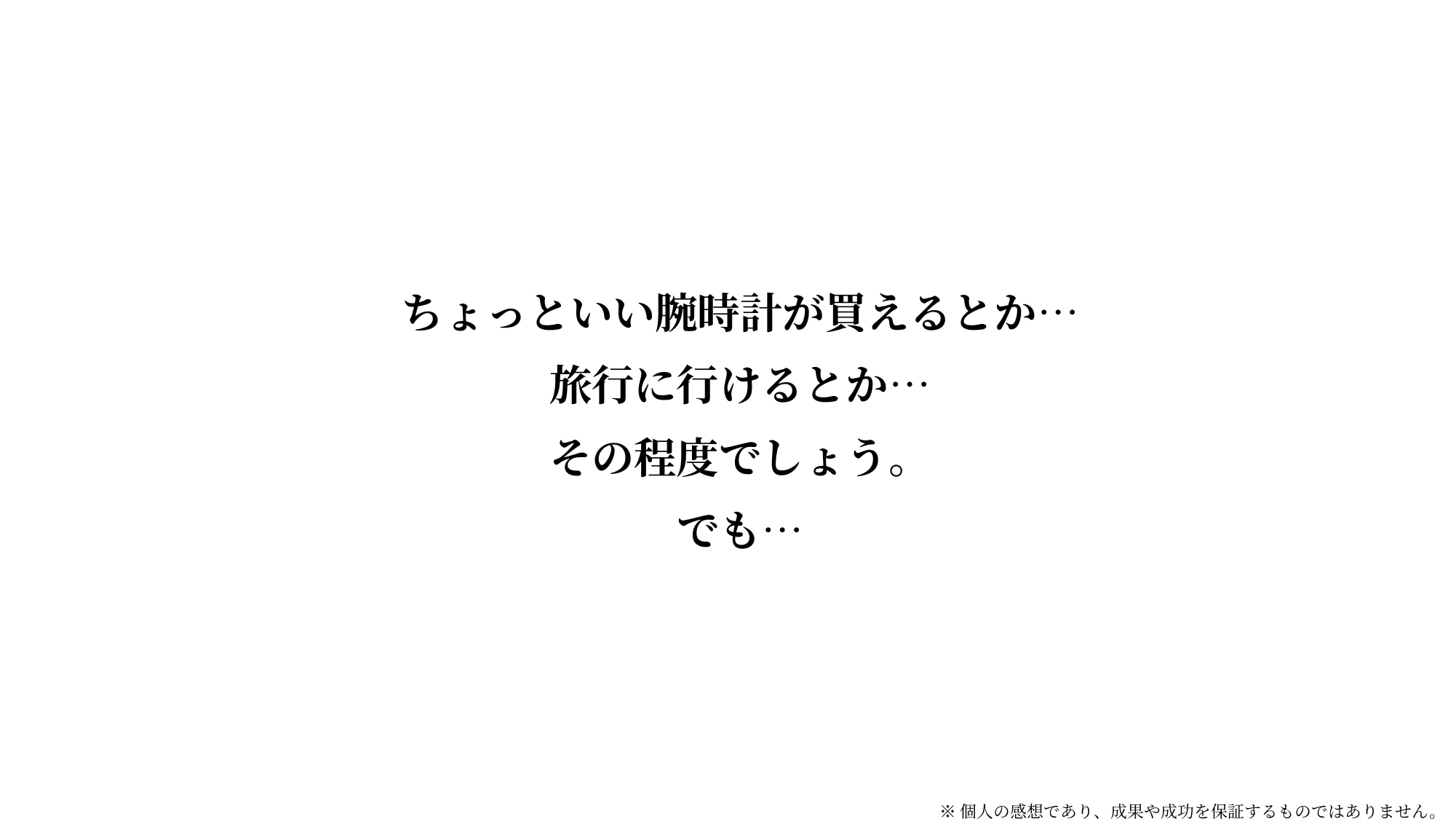

ちょっといい腕時計が買えるとか…
旅行に行けるとか…
その程度でしょう。
でも…
※個人の感想であり、成果や成功を保証するものではありません。